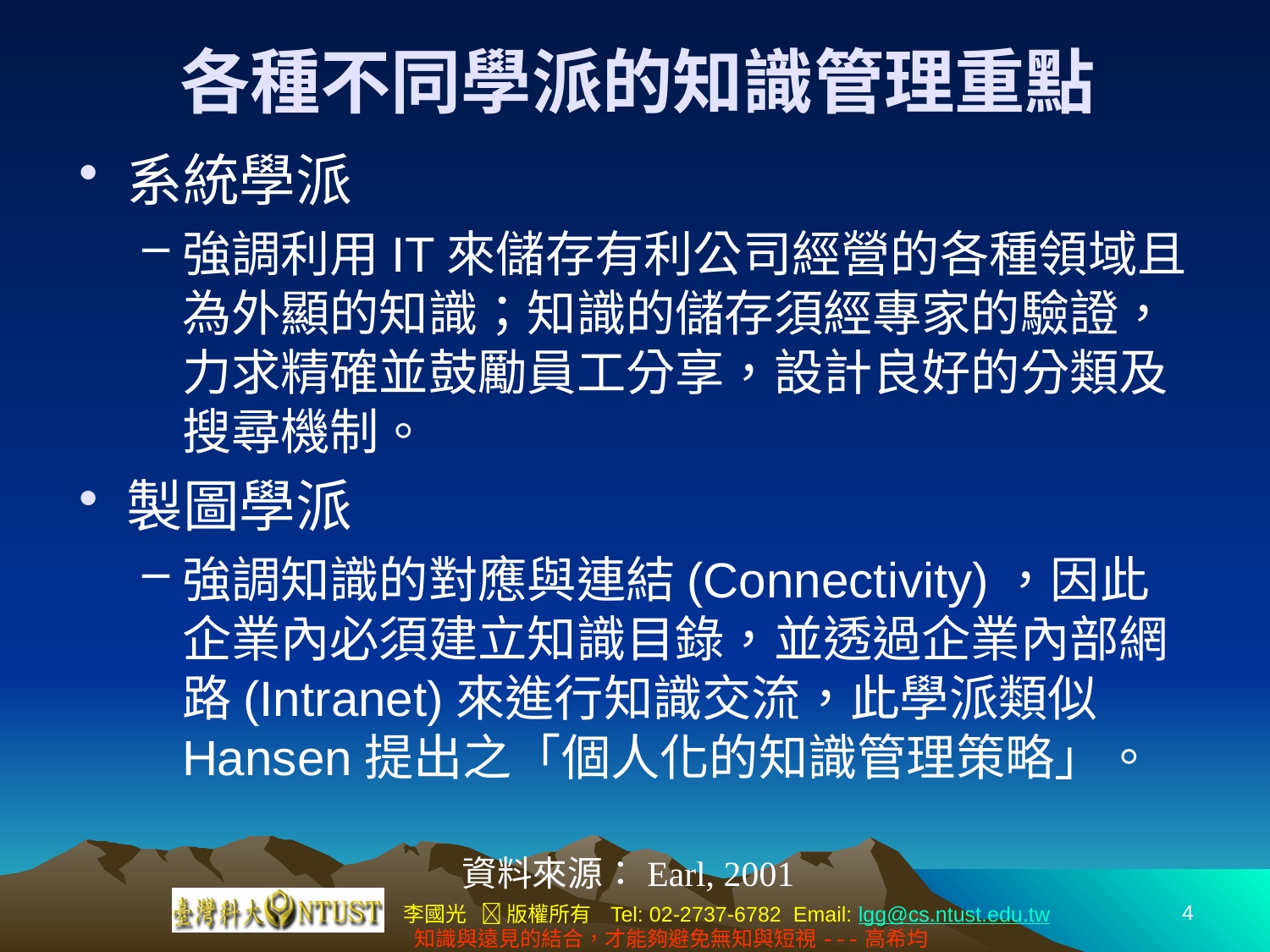

# 各種不同學派的知識管理重點
系統學派
強調利用IT來儲存有利公司經營的各種領域且為外顯的知識；知識的儲存須經專家的驗證，力求精確並鼓勵員工分享，設計良好的分類及搜尋機制。
製圖學派
強調知識的對應與連結(Connectivity)，因此企業內必須建立知識目錄，並透過企業內部網路(Intranet)來進行知識交流，此學派類似Hansen提出之「個人化的知識管理策略」。
資料來源：Earl, 2001
4